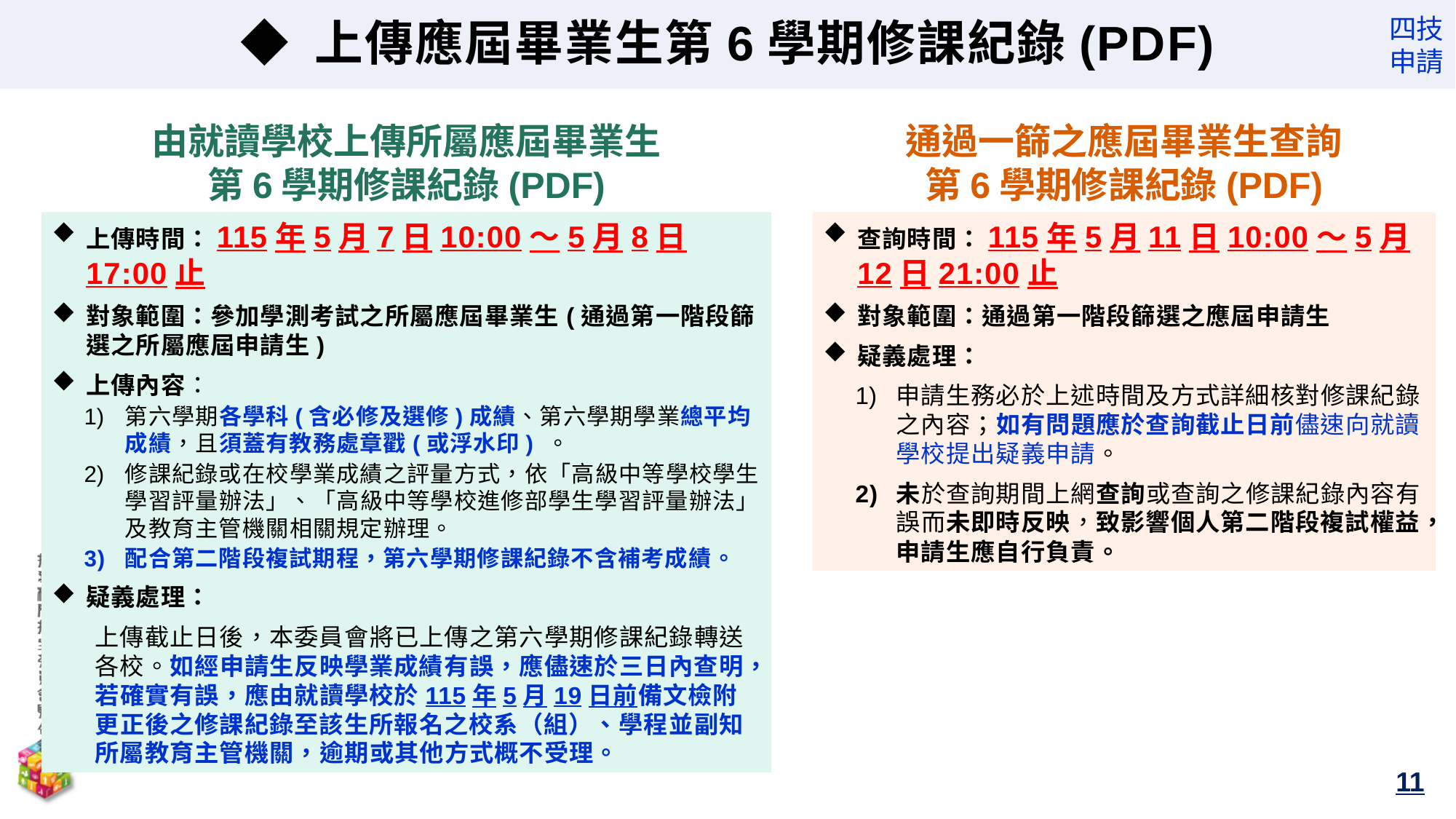

◆ 上傳應屆畢業生第6學期修課紀錄(PDF)
通過一篩之應屆畢業生查詢
第6學期修課紀錄(PDF)
由就讀學校上傳所屬應屆畢業生
第6學期修課紀錄(PDF)
上傳時間：115年5月7日10:00～5月8日17:00止
對象範圍：參加學測考試之所屬應屆畢業生(通過第一階段篩選之所屬應屆申請生)
上傳內容：
第六學期各學科(含必修及選修)成績、第六學期學業總平均成績，且須蓋有教務處章戳(或浮水印) 。
修課紀錄或在校學業成績之評量方式，依「高級中等學校學生學習評量辦法」、「高級中等學校進修部學生學習評量辦法」及教育主管機關相關規定辦理。
配合第二階段複試期程，第六學期修課紀錄不含補考成績。
疑義處理：
上傳截止日後，本委員會將已上傳之第六學期修課紀錄轉送各校。如經申請生反映學業成績有誤，應儘速於三日內查明，若確實有誤，應由就讀學校於115年5月19日前備文檢附更正後之修課紀錄至該生所報名之校系（組）、學程並副知所屬教育主管機關，逾期或其他方式概不受理。
查詢時間：115年5月11日10:00～5月12日21:00止
對象範圍：通過第一階段篩選之應屆申請生
疑義處理：
申請生務必於上述時間及方式詳細核對修課紀錄之內容；如有問題應於查詢截止日前儘速向就讀學校提出疑義申請。
未於查詢期間上網查詢或查詢之修課紀錄內容有誤而未即時反映，致影響個人第二階段複試權益，申請生應自行負責。
11